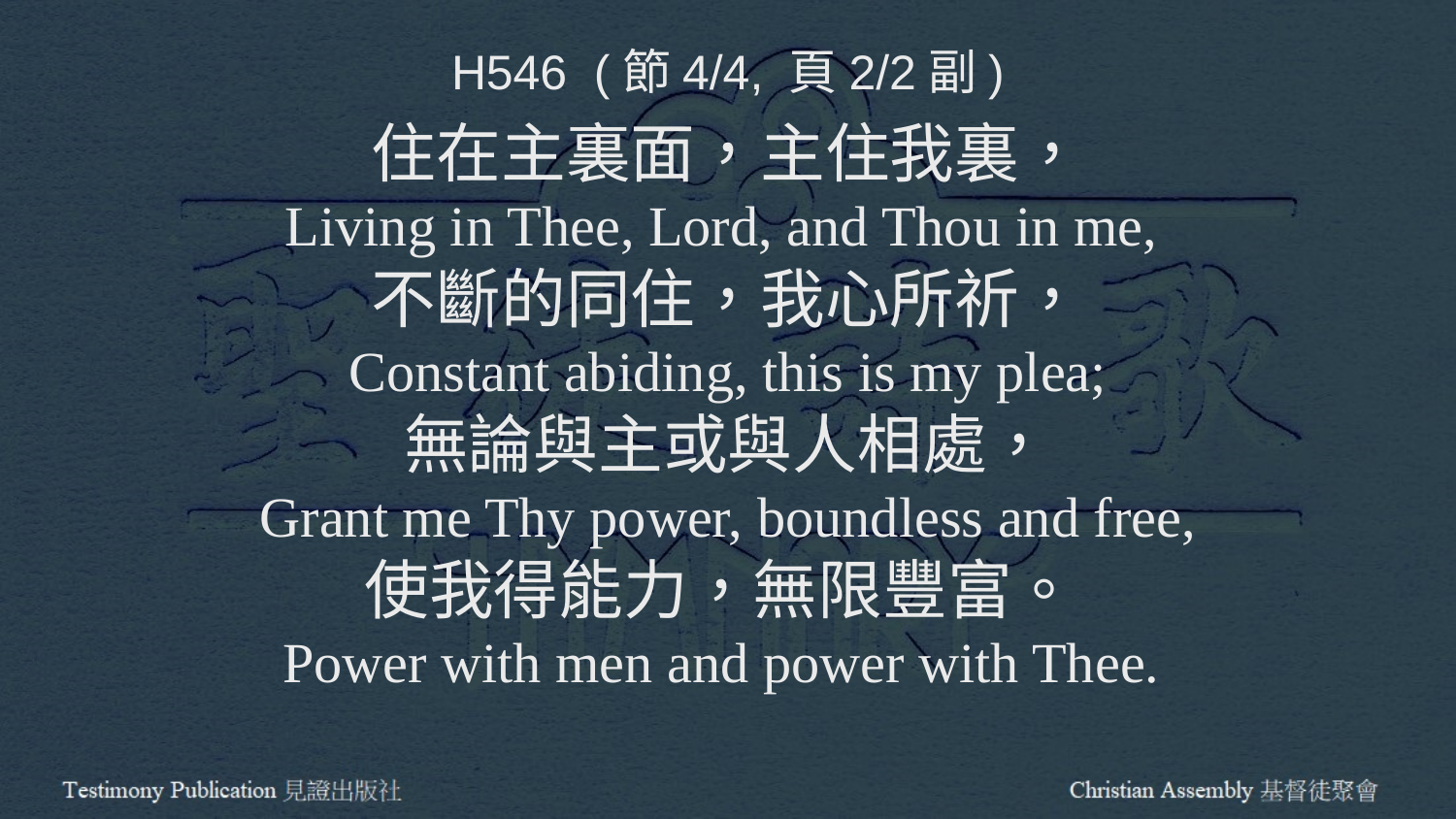

H546  (節4/4, 頁2/2副)
住在主裏面，主住我裏，
Living in Thee, Lord, and Thou in me,
不斷的同住，我心所祈，
Constant abiding, this is my plea;
無論與主或與人相處，
Grant me Thy power, boundless and free,
使我得能力，無限豐富。
Power with men and power with Thee.